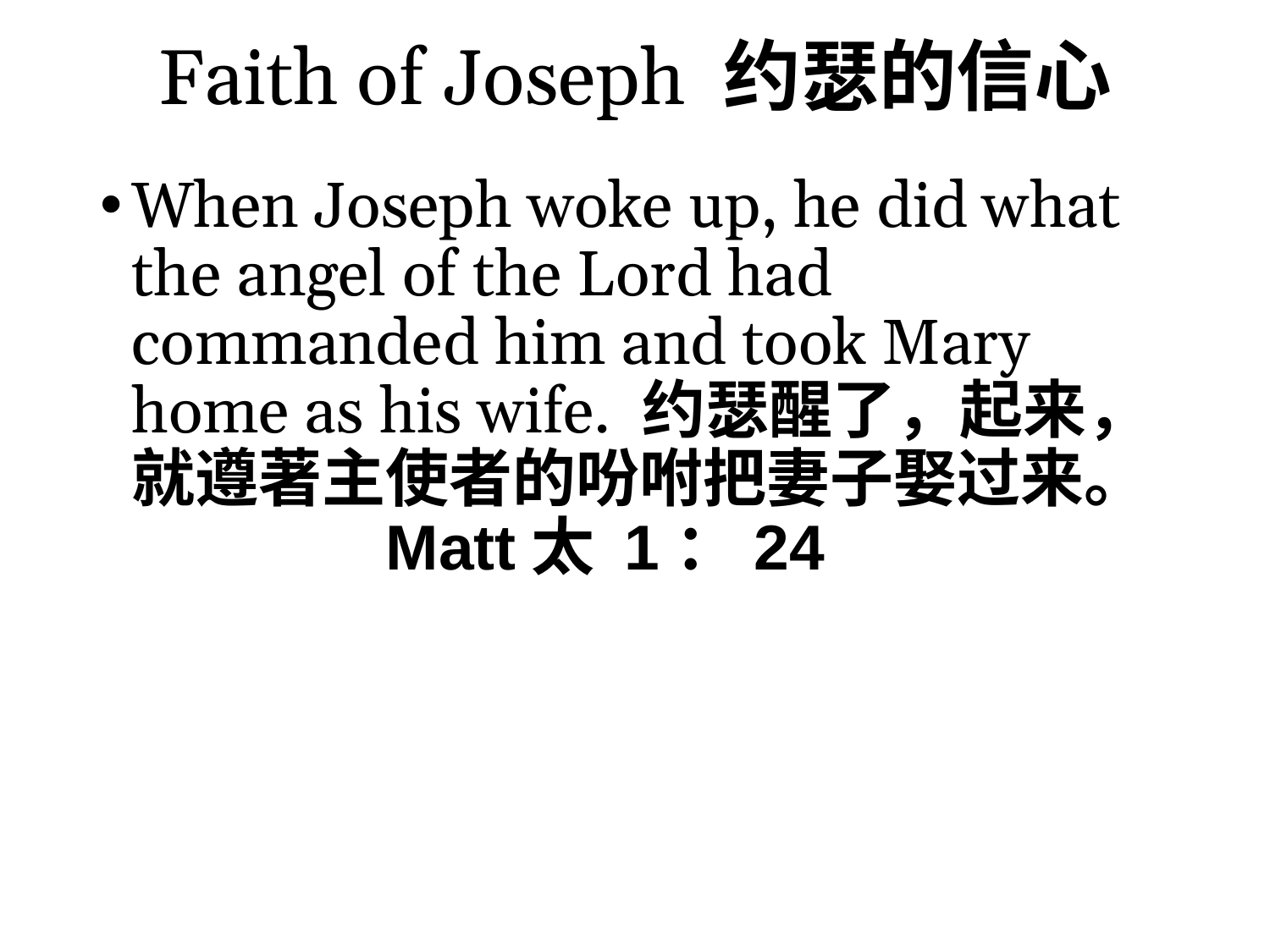

# Faith of Joseph 约瑟的信心
When Joseph woke up, he did what the angel of the Lord had commanded him and took Mary home as his wife. 约瑟醒了，起来，就遵著主使者的吩咐把妻子娶过来。		Matt太 1：24